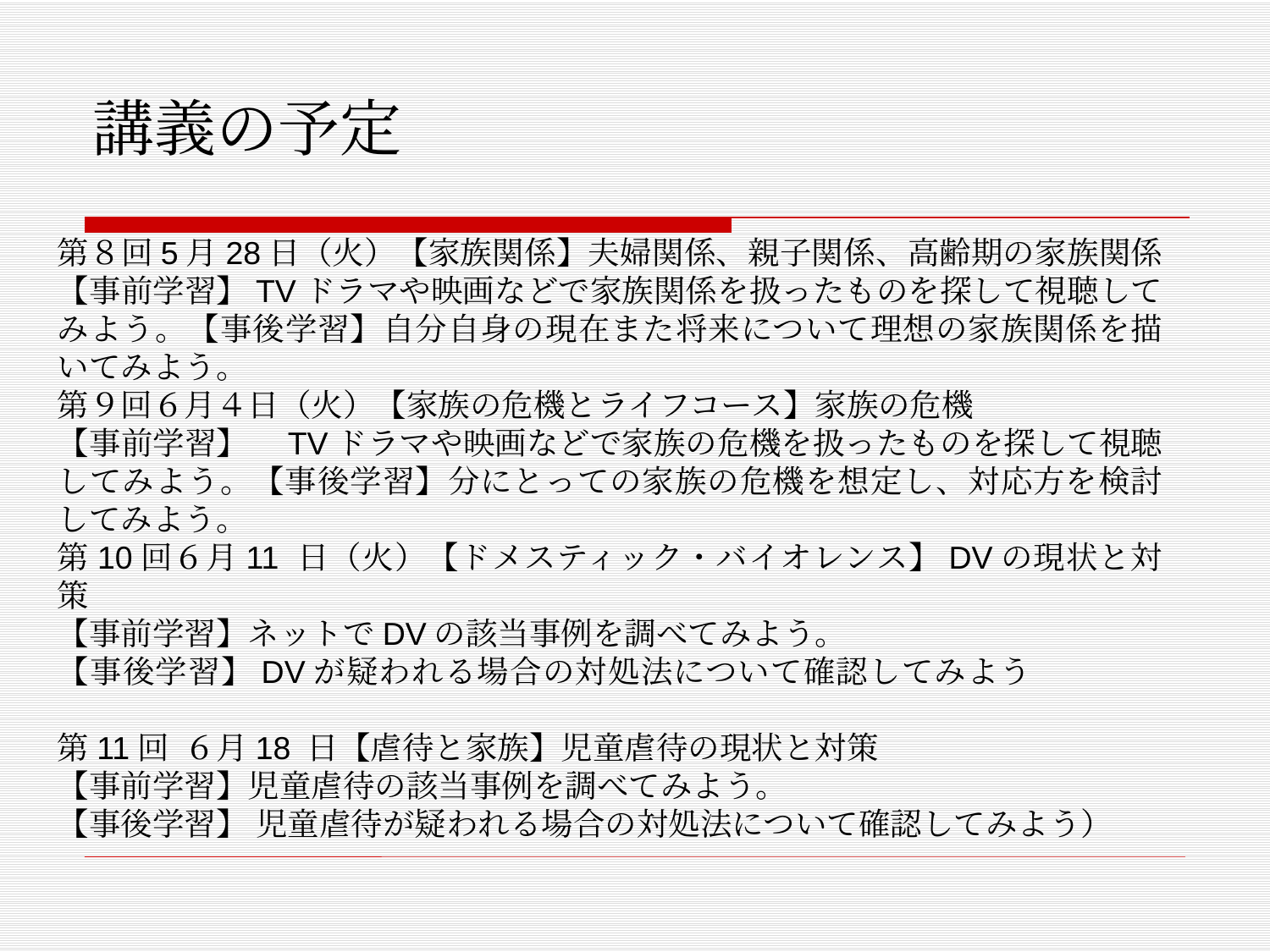

# 講義の予定
第８回5月28日（火）【家族関係】夫婦関係、親子関係、高齢期の家族関係【事前学習】TVドラマや映画などで家族関係を扱ったものを探して視聴してみよう。【事後学習】自分自身の現在また将来について理想の家族関係を描いてみよう。
第９回６月４日（火）【家族の危機とライフコース】家族の危機
【事前学習】　TVドラマや映画などで家族の危機を扱ったものを探して視聴してみよう。【事後学習】分にとっての家族の危機を想定し、対応方を検討してみよう。
第10回６月11 日（火）【ドメスティック・バイオレンス】DVの現状と対策
【事前学習】ネットでDVの該当事例を調べてみよう。
【事後学習】DVが疑われる場合の対処法について確認してみよう
第11回	６月18 日【虐待と家族】児童虐待の現状と対策
【事前学習】児童虐待の該当事例を調べてみよう。
【事後学習】 児童虐待が疑われる場合の対処法について確認してみよう）